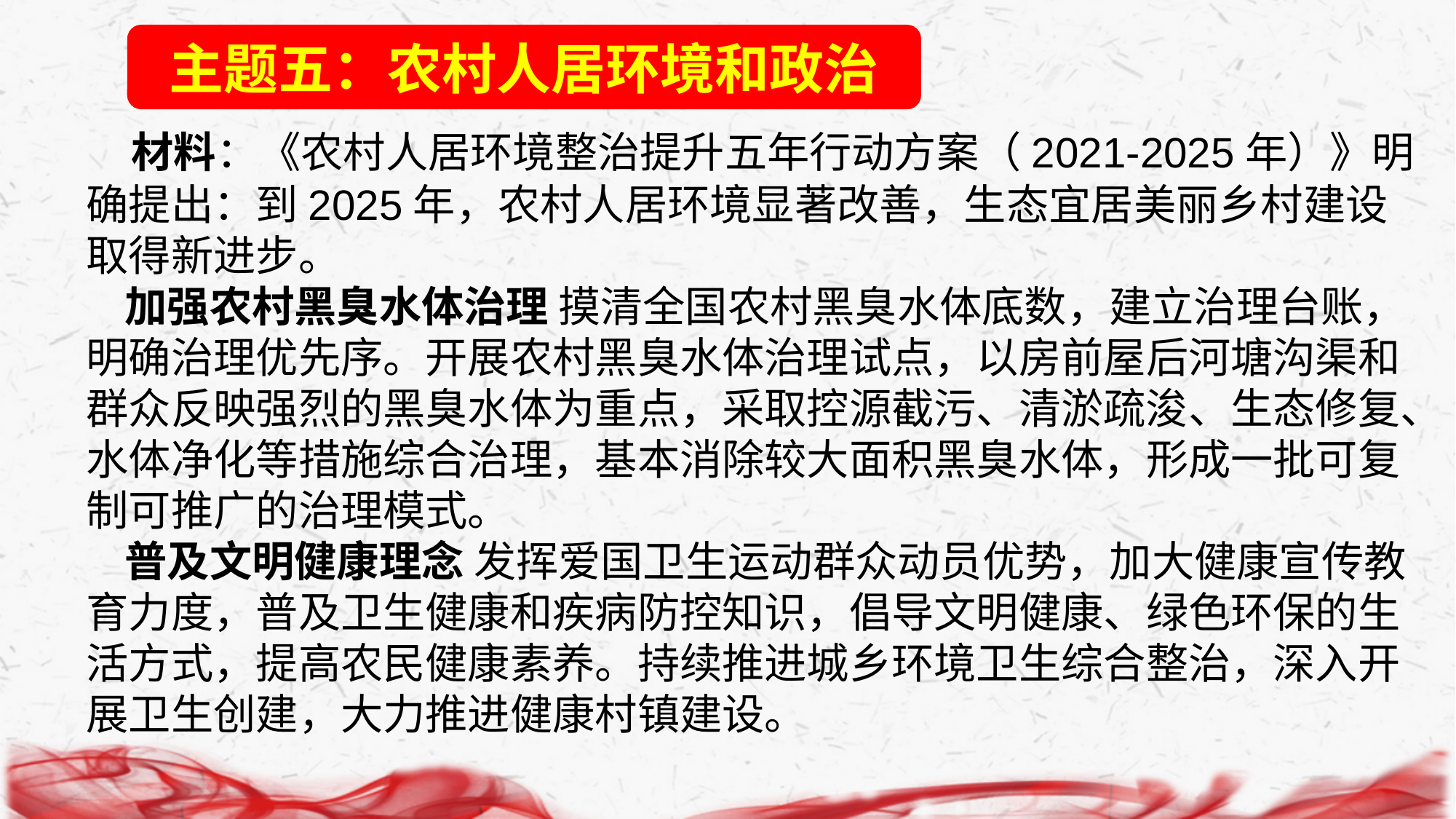

主题五：农村人居环境和政治
   材料：《农村人居环境整治提升五年行动方案（2021-2025年）》明确提出：到2025年，农村人居环境显著改善，生态宜居美丽乡村建设取得新进步。
   加强农村黑臭水体治理 摸清全国农村黑臭水体底数，建立治理台账，明确治理优先序。开展农村黑臭水体治理试点，以房前屋后河塘沟渠和群众反映强烈的黑臭水体为重点，采取控源截污、清淤疏浚、生态修复、水体净化等措施综合治理，基本消除较大面积黑臭水体，形成一批可复制可推广的治理模式。
   普及文明健康理念 发挥爱国卫生运动群众动员优势，加大健康宣传教育力度，普及卫生健康和疾病防控知识，倡导文明健康、绿色环保的生活方式，提高农民健康素养。持续推进城乡环境卫生综合整治，深入开展卫生创建，大力推进健康村镇建设。